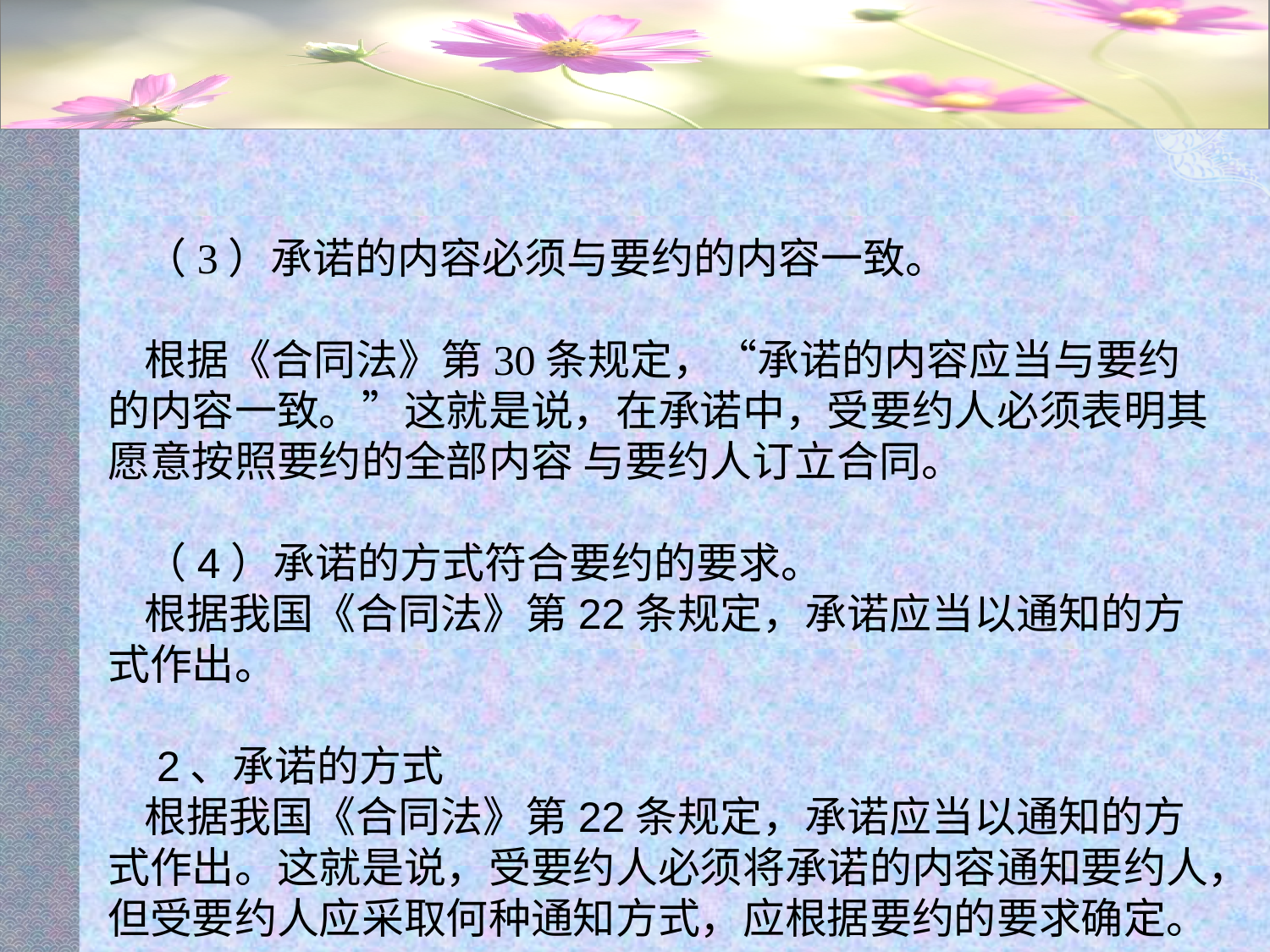

#
（3）承诺的内容必须与要约的内容一致。

根据《合同法》第30条规定，“承诺的内容应当与要约的内容一致。”这就是说，在承诺中，受要约人必须表明其愿意按照要约的全部内容 与要约人订立合同。

（4）承诺的方式符合要约的要求。
根据我国《合同法》第22条规定，承诺应当以通知的方式作出。

 2、承诺的方式
根据我国《合同法》第22条规定，承诺应当以通知的方式作出。这就是说，受要约人必须将承诺的内容通知要约人，但受要约人应采取何种通知方式，应根据要约的要求确定。